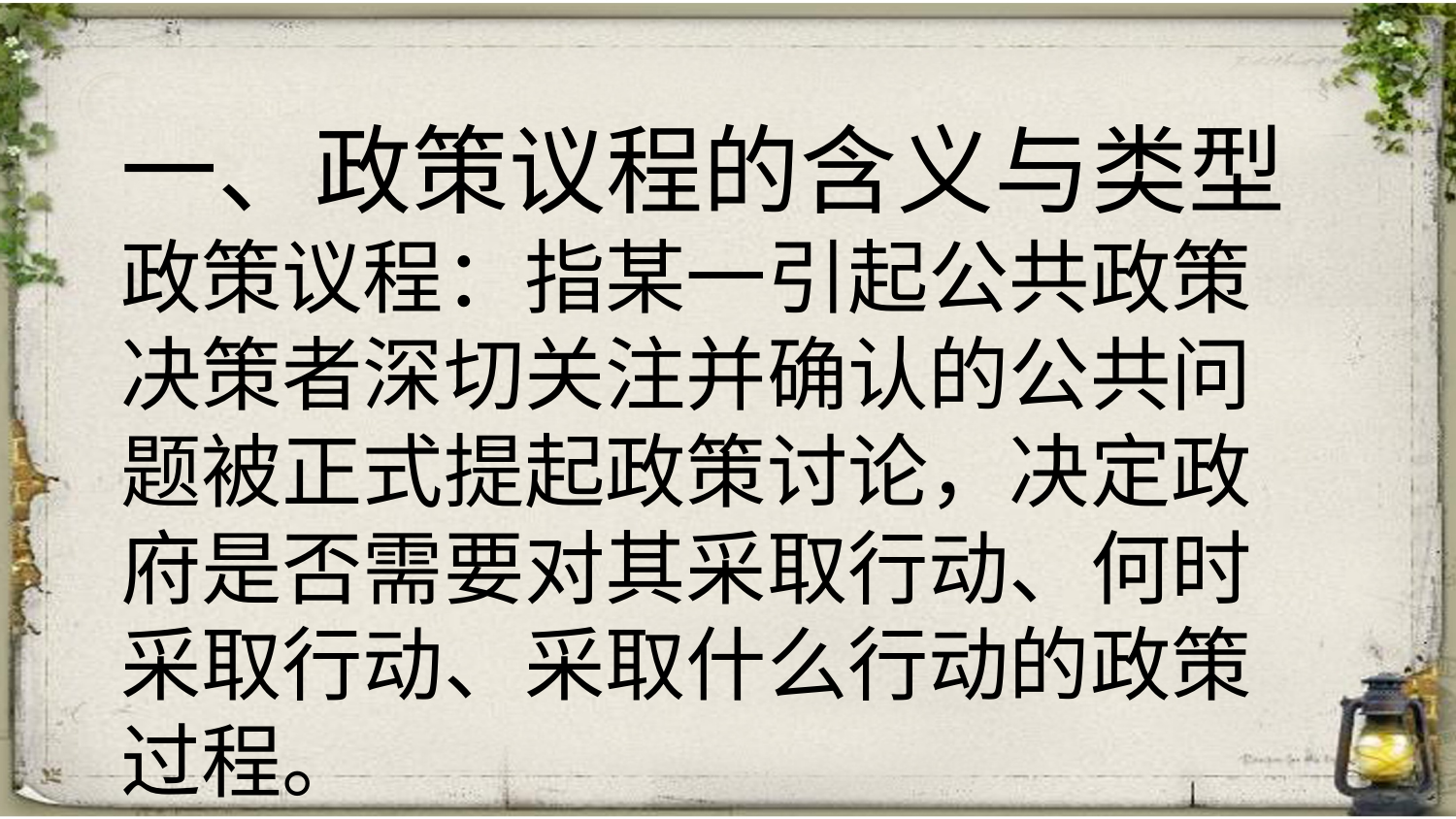

一、政策议程的含义与类型
政策议程：指某一引起公共政策决策者深切关注并确认的公共问题被正式提起政策讨论，决定政府是否需要对其采取行动、何时采取行动、采取什么行动的政策过程。
。